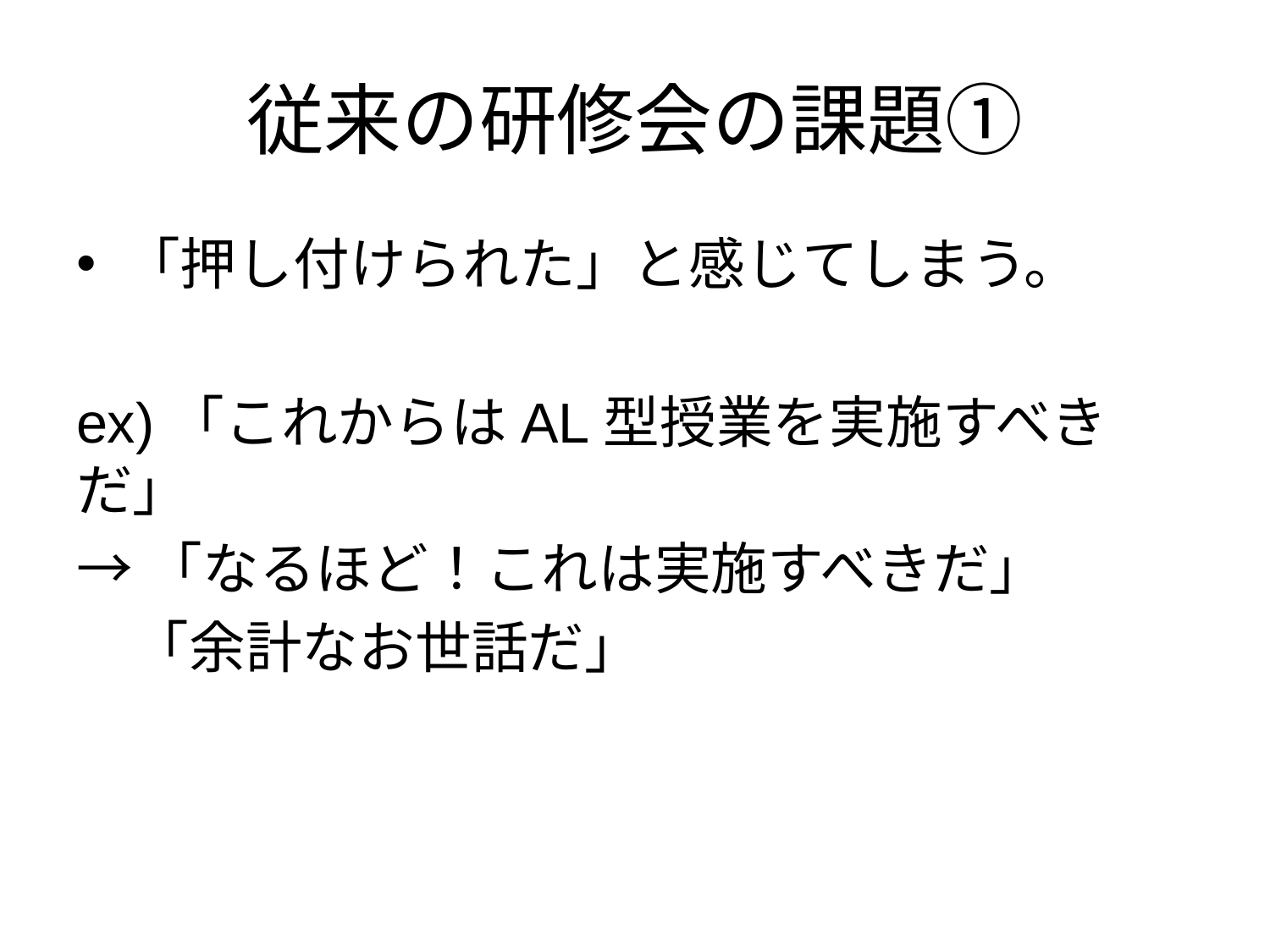

# 従来の研修会の課題①
「押し付けられた」と感じてしまう。

ex)「これからはAL型授業を実施すべきだ」
→「なるほど！これは実施すべきだ」
　「余計なお世話だ」